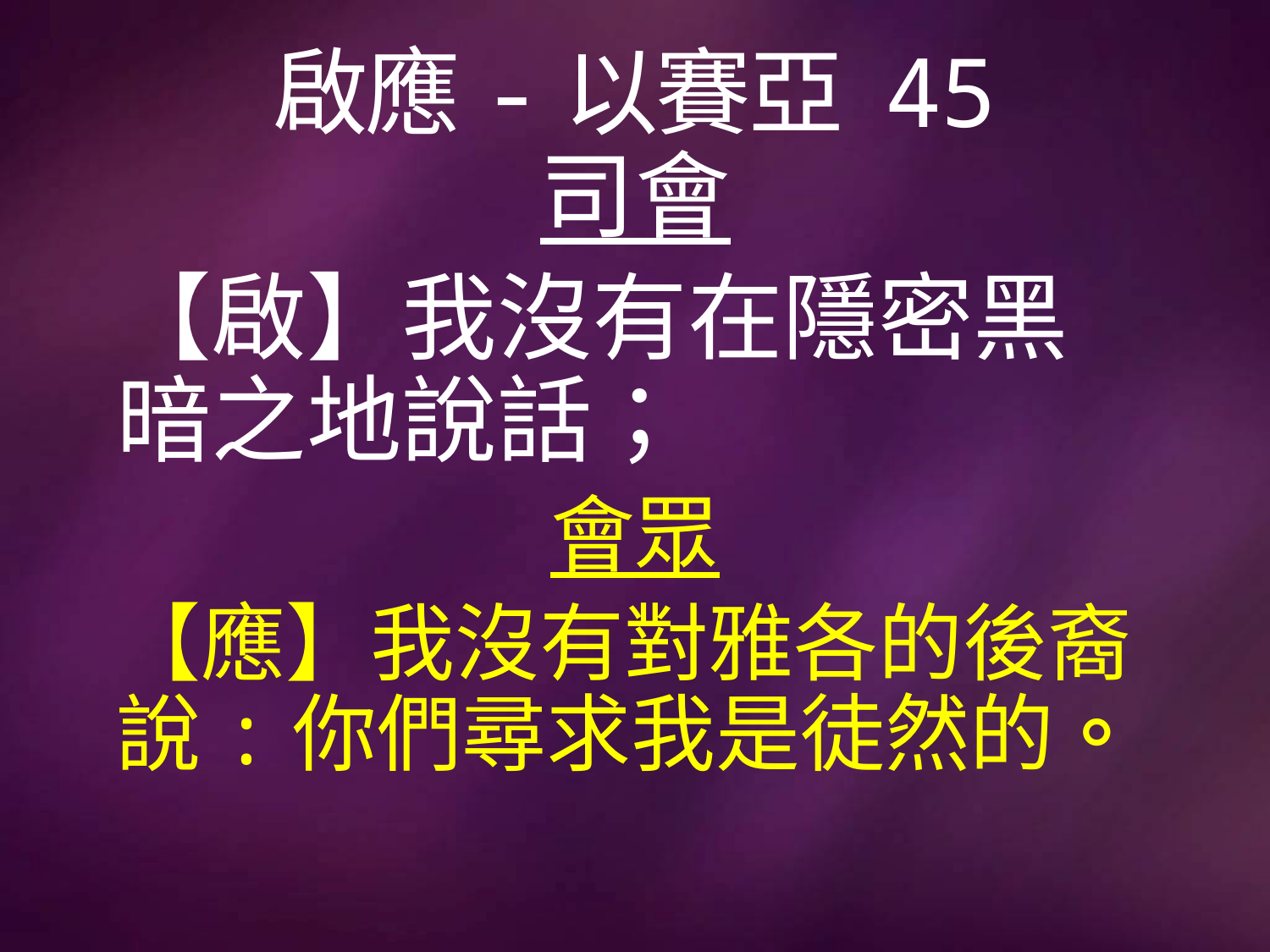

# 啟應-以賽亞 45
司會
【啟】我沒有在隱密黑暗之地說話；
會眾
【應】我沒有對雅各的後裔說:你們尋求我是徒然的。